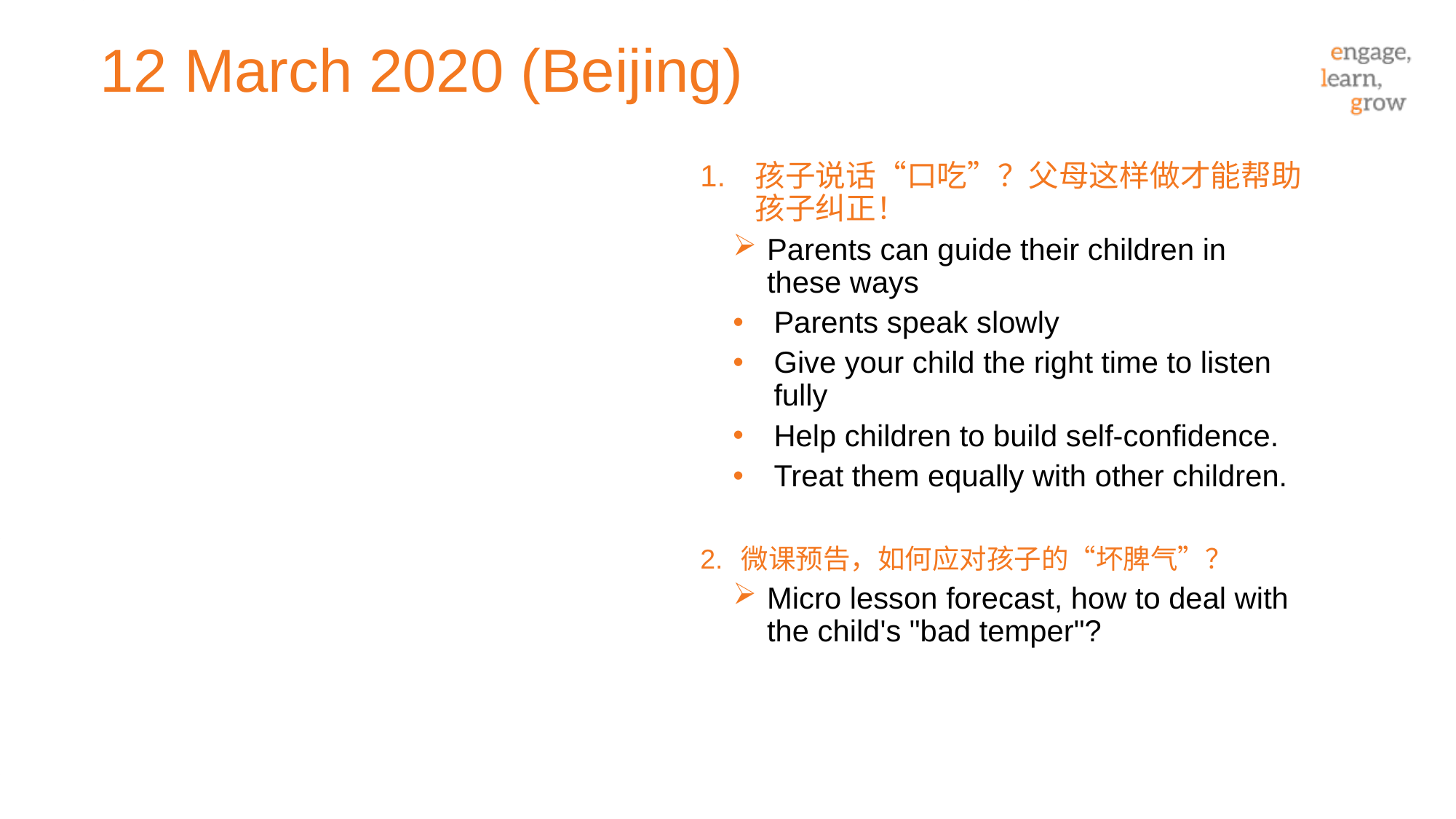

# 12 March 2020 (Beijing)

孩子说话“口吃”？父母这样做才能帮助孩子纠正！
Parents can guide their children in these ways
Parents speak slowly
Give your child the right time to listen fully
Help children to build self-confidence.
Treat them equally with other children.

微课预告，如何应对孩子的“坏脾气”？
Micro lesson forecast, how to deal with the child's "bad temper"?